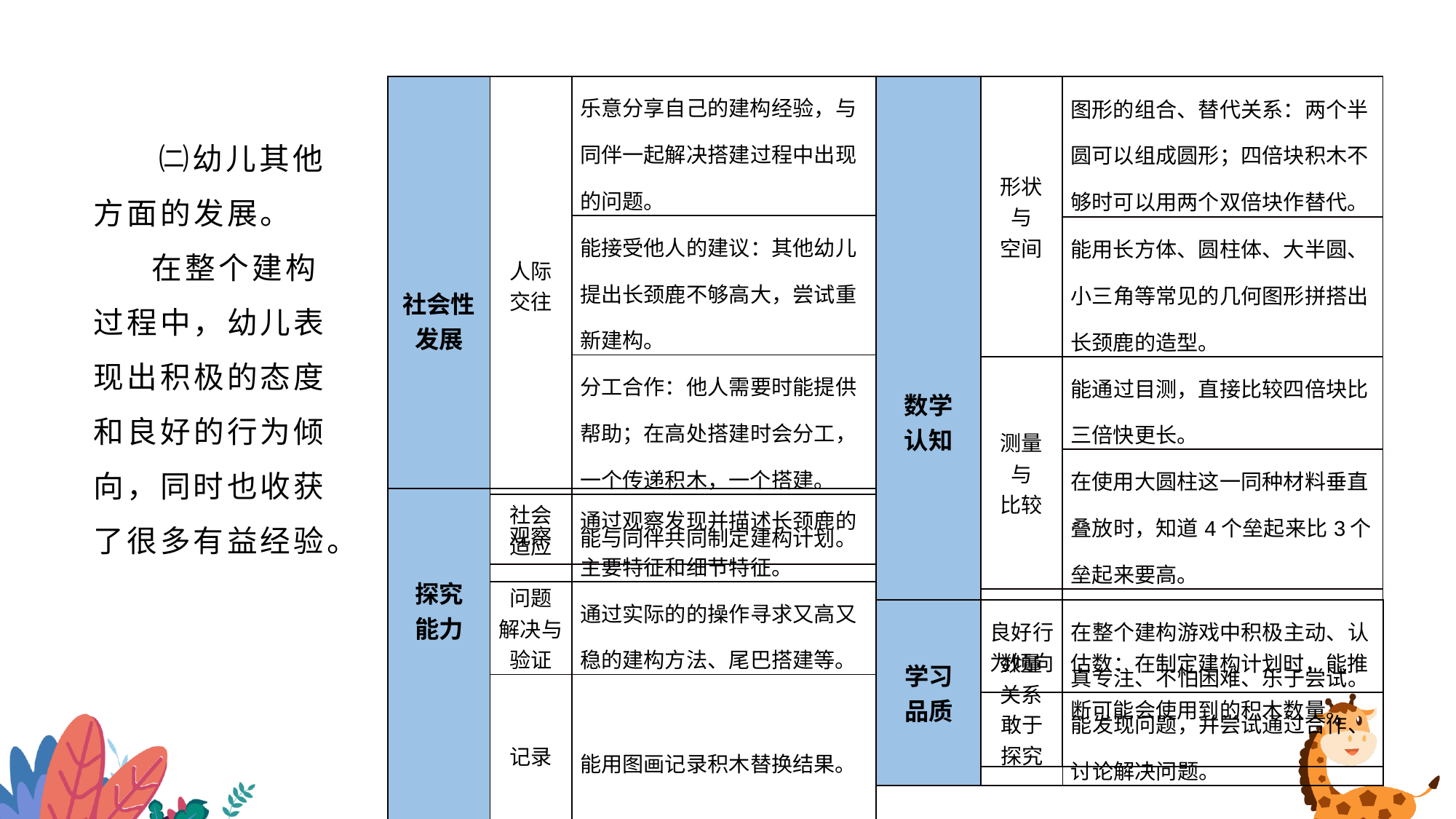

| 社会性 发展 | 人际 交往 | 乐意分享自己的建构经验，与同伴一起解决搭建过程中出现的问题。 |
| --- | --- | --- |
|  |  | 能接受他人的建议：其他幼儿提出长颈鹿不够高大，尝试重新建构。 |
|  |  | 分工合作：他人需要时能提供帮助；在高处搭建时会分工，一个传递积木，一个搭建。 |
|  | 社会 适应 | 能与同伴共同制定建构计划。 |
| 数学 认知 | 形状 与 空间 | 图形的组合、替代关系：两个半圆可以组成圆形；四倍块积木不够时可以用两个双倍块作替代。 |
| --- | --- | --- |
|  |  | 能用长方体、圆柱体、大半圆、小三角等常见的几何图形拼搭出长颈鹿的造型。 |
|  | 测量 与 比较 | 能通过目测，直接比较四倍块比三倍快更长。 |
|  |  | 在使用大圆柱这一同种材料垂直叠放时，知道4个垒起来比3个垒起来要高。 |
|  | 数量 关系 | 估数：在制定建构计划时，能推断可能会使用到的积木数量。 |
# ㈡幼儿其他方面的发展。 在整个建构过程中，幼儿表现出积极的态度和良好的行为倾向，同时也收获了很多有益经验。
| 探究 能力 | 观察 | 通过观察发现并描述长颈鹿的主要特征和细节特征。 |
| --- | --- | --- |
|  | 问题 解决与验证 | 通过实际的的操作寻求又高又稳的建构方法、尾巴搭建等。 |
|  | 记录 | 能用图画记录积木替换结果。 |
| 学习 品质 | 良好行为倾向 | 在整个建构游戏中积极主动、认真专注、不怕困难、乐于尝试。 |
| --- | --- | --- |
|  | 敢于 探究 | 能发现问题，并尝试通过合作、讨论解决问题。 |